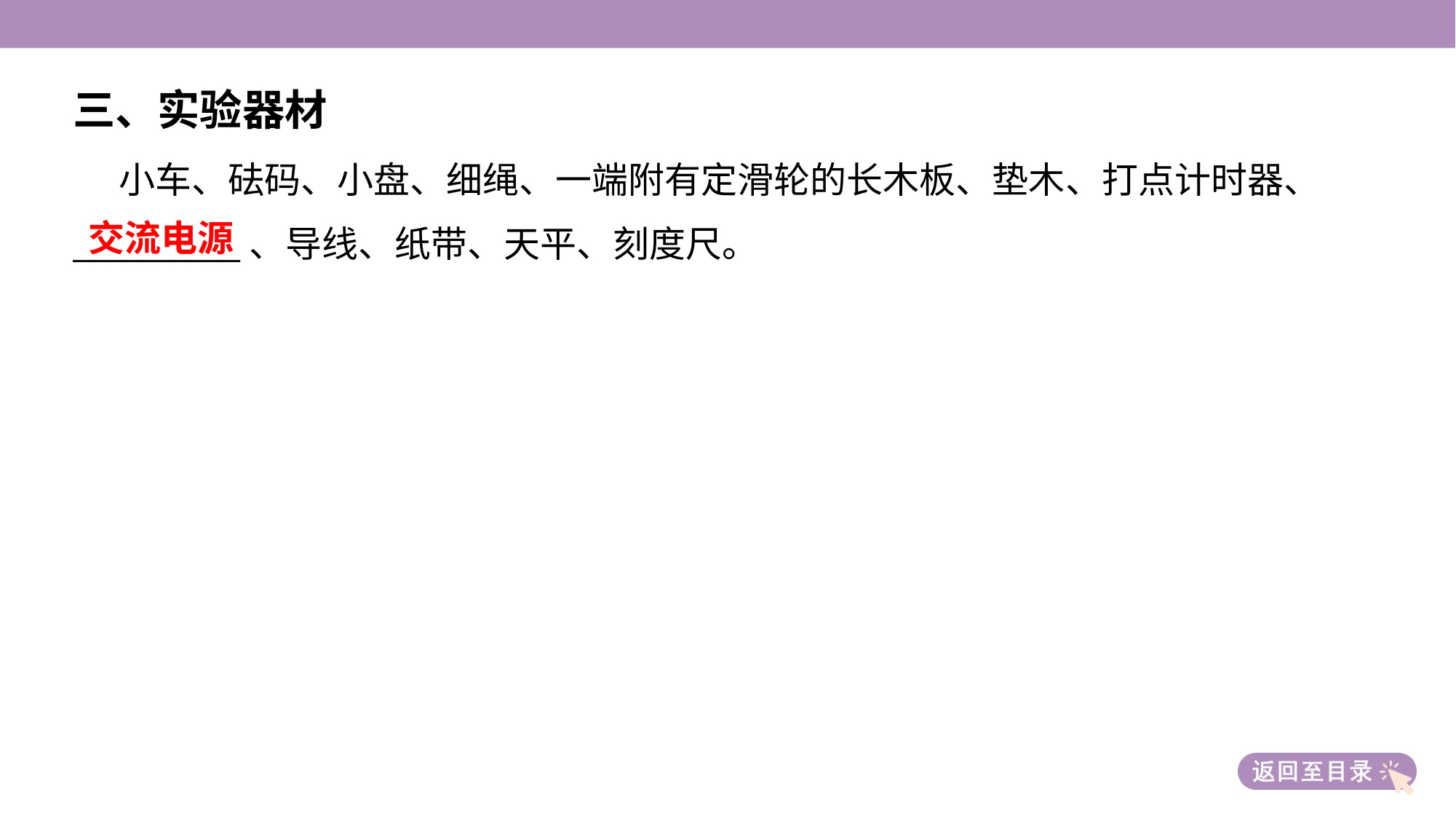

三、实验器材
    小车、砝码、小盘、细绳、一端附有定滑轮的长木板、垫木、打点计时器、
__________、导线、纸带、天平、刻度尺。
交流电源